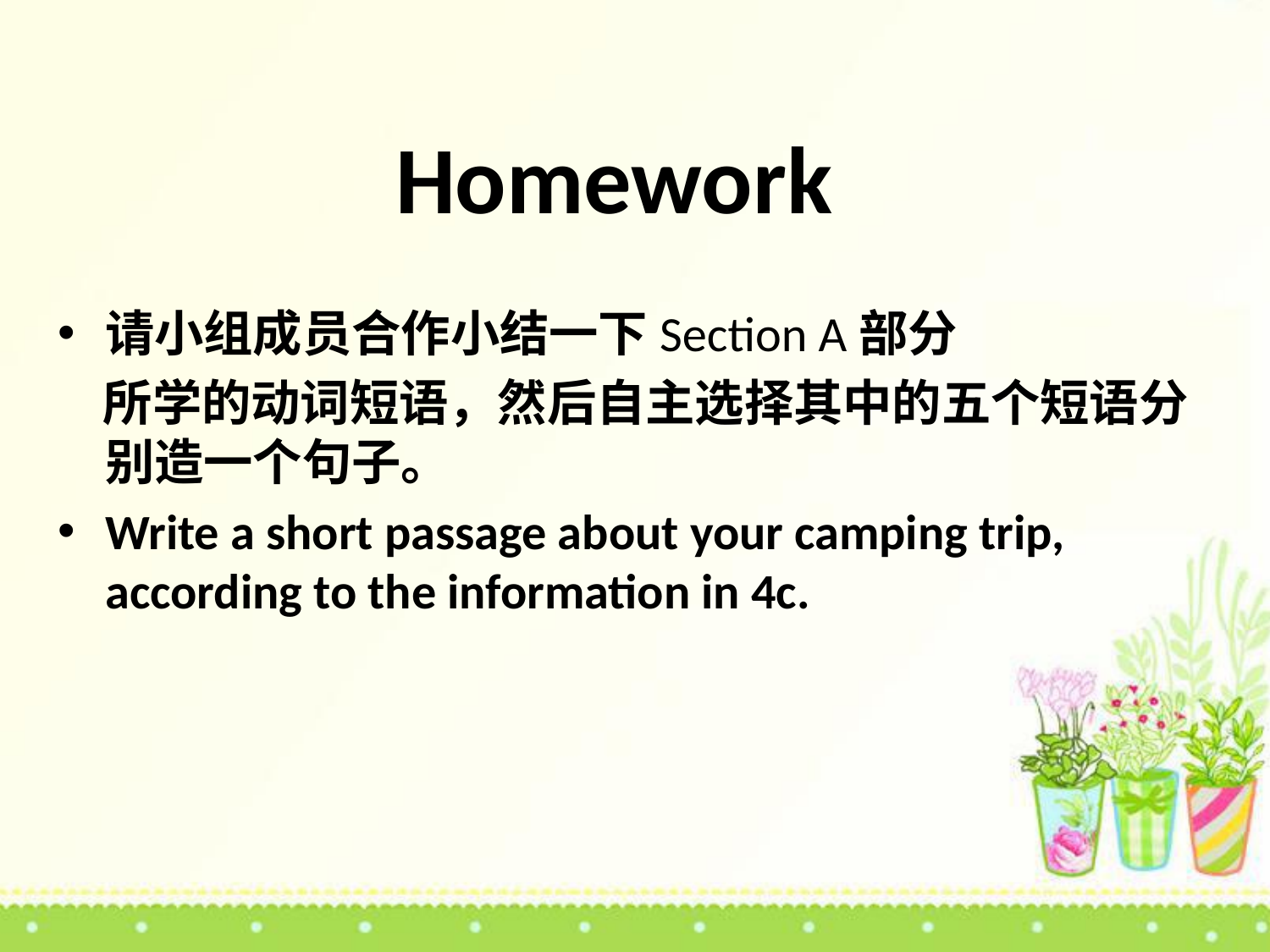

Homework
请小组成员合作小结一下Section A部分
   所学的动词短语，然后自主选择其中的五个短语分别造一个句子。
Write a short passage about your camping trip, according to the information in 4c.